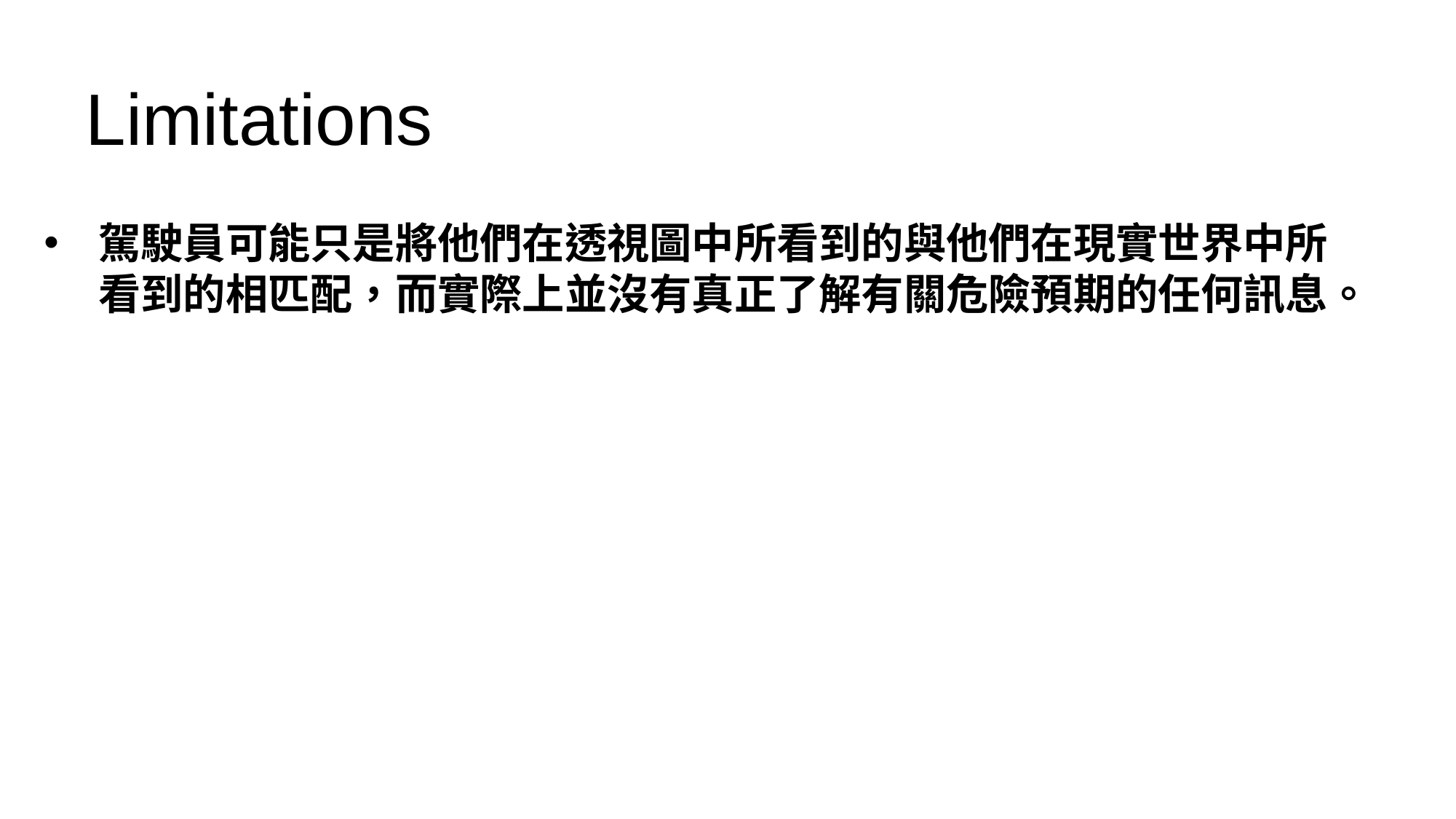

Limitations
駕駛員可能只是將他們在透視圖中所看到的與他們在現實世界中所看到的相匹配，而實際上並沒有真正了解有關危險預期的任何訊息。